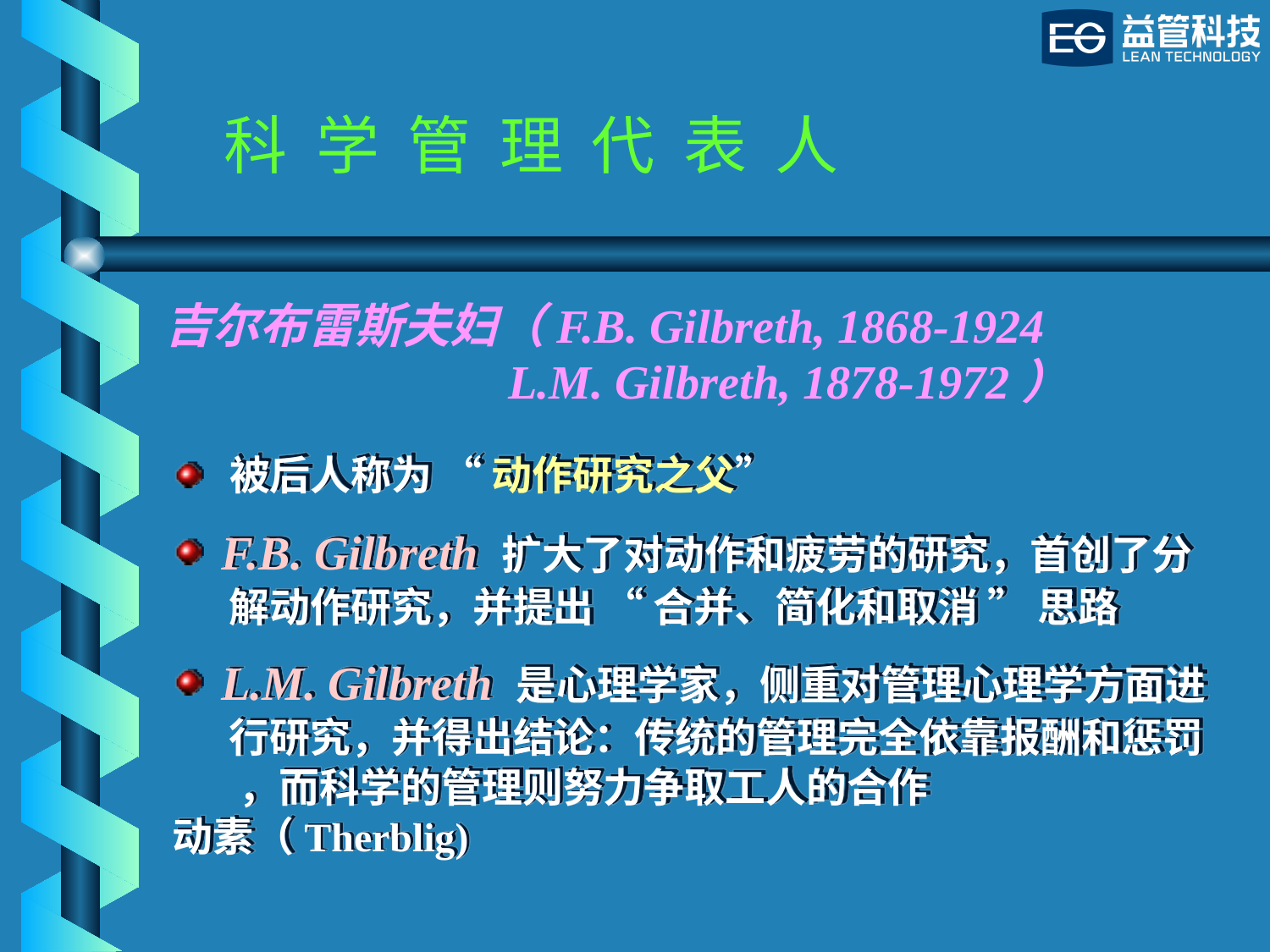

科  学  管  理  代  表  人

吉尔布雷斯夫妇（F.B. Gilbreth, 1868-1924
                             L.M. Gilbreth, 1878-1972）
  被后人称为 “ 动作研究之父”
  F.B. Gilbreth 扩大了对动作和疲劳的研究，首创了分
     解动作研究，并提出 “ 合并、简化和取消 ” 思路
  L.M. Gilbreth 是心理学家，侧重对管理心理学方面进
     行研究，并得出结论：传统的管理完全依靠报酬和惩罚
      ，而科学的管理则努力争取工人的合作
动素（Therblig)